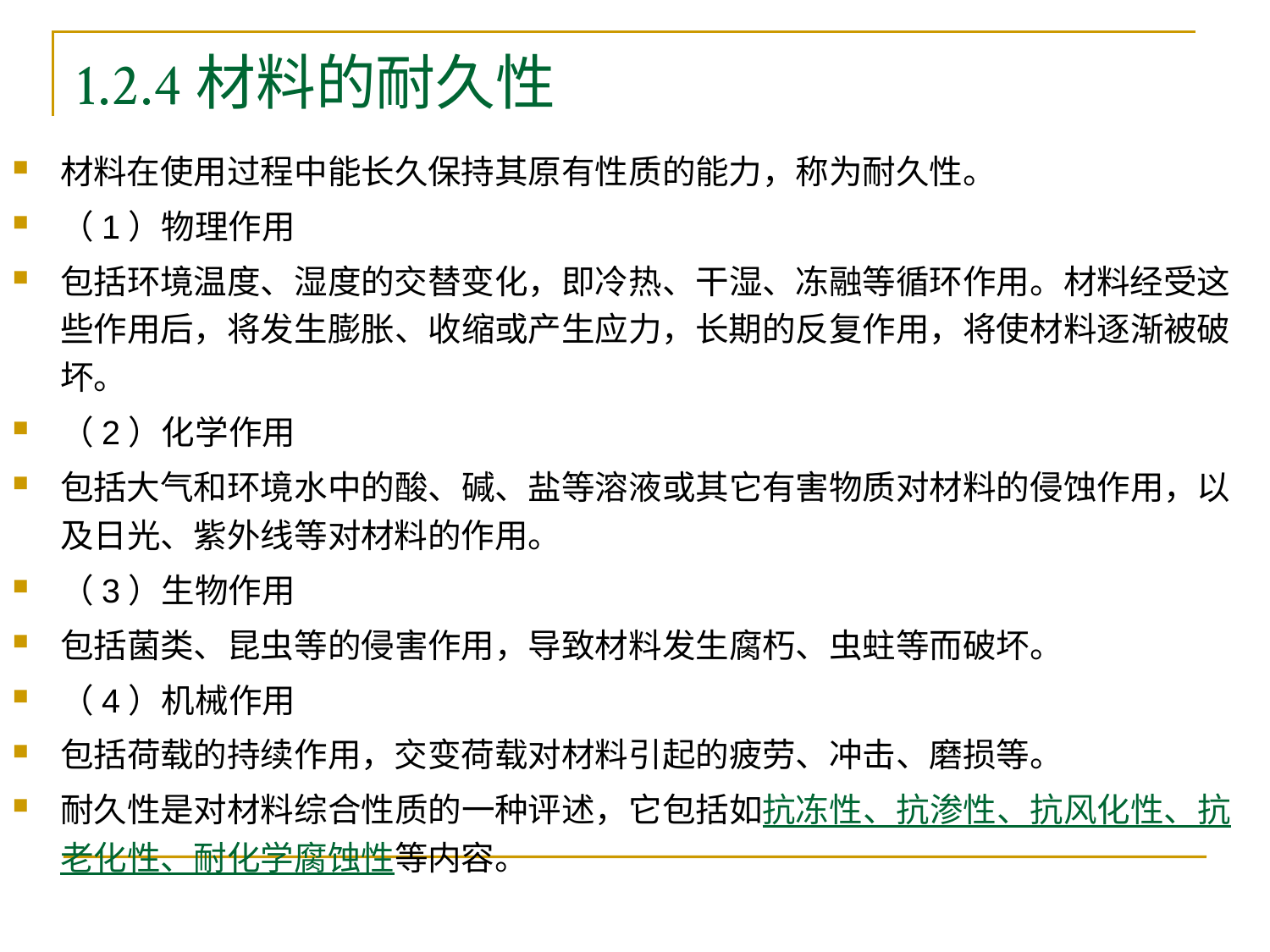

# 1.2.4材料的耐久性
材料在使用过程中能长久保持其原有性质的能力，称为耐久性。
（1）物理作用
包括环境温度、湿度的交替变化，即冷热、干湿、冻融等循环作用。材料经受这些作用后，将发生膨胀、收缩或产生应力，长期的反复作用，将使材料逐渐被破坏。
（2）化学作用
包括大气和环境水中的酸、碱、盐等溶液或其它有害物质对材料的侵蚀作用，以及日光、紫外线等对材料的作用。
（3）生物作用
包括菌类、昆虫等的侵害作用，导致材料发生腐朽、虫蛀等而破坏。
（4）机械作用
包括荷载的持续作用，交变荷载对材料引起的疲劳、冲击、磨损等。
耐久性是对材料综合性质的一种评述，它包括如抗冻性、抗渗性、抗风化性、抗老化性、耐化学腐蚀性等内容。